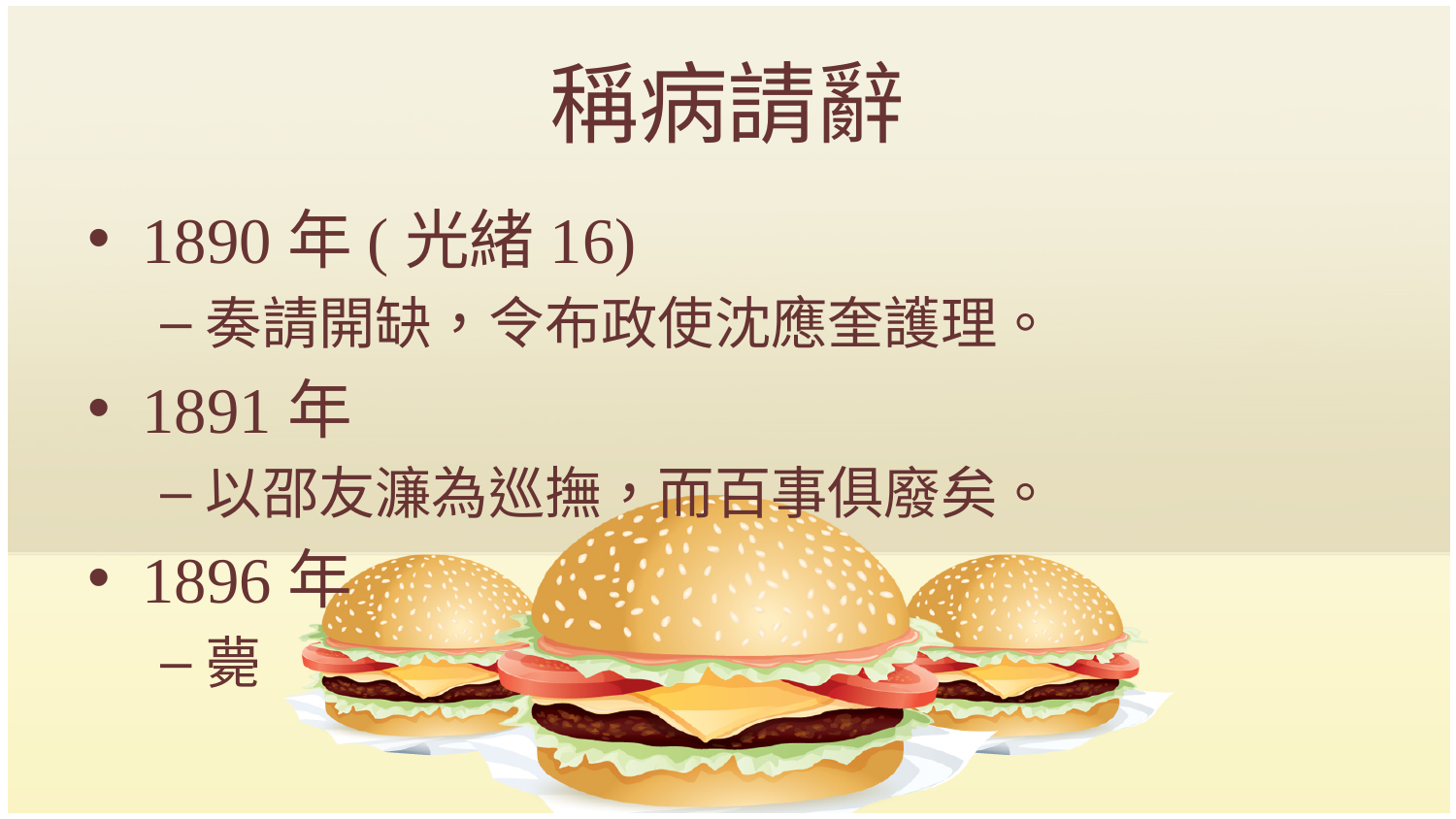

# 稱病請辭
1890年(光緒16)
奏請開缺，令布政使沈應奎護理。
1891年
以邵友濂為巡撫，而百事俱廢矣。
1896年
薨